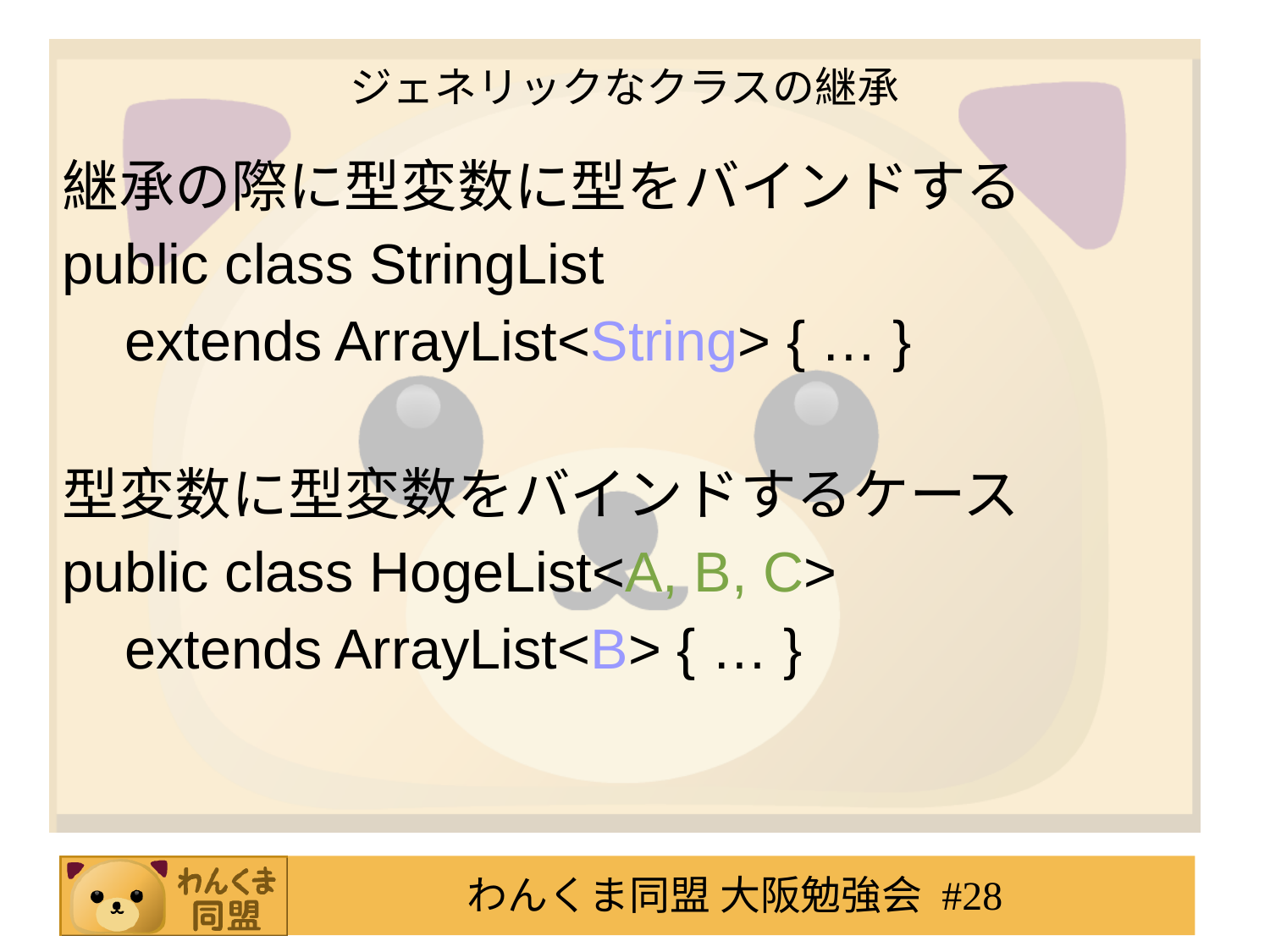

# ジェネリックなクラスの継承
継承の際に型変数に型をバインドする
public class StringList
    extends ArrayList<String> { … }

型変数に型変数をバインドするケース
public class HogeList<A, B, C>
    extends ArrayList<B> { … }